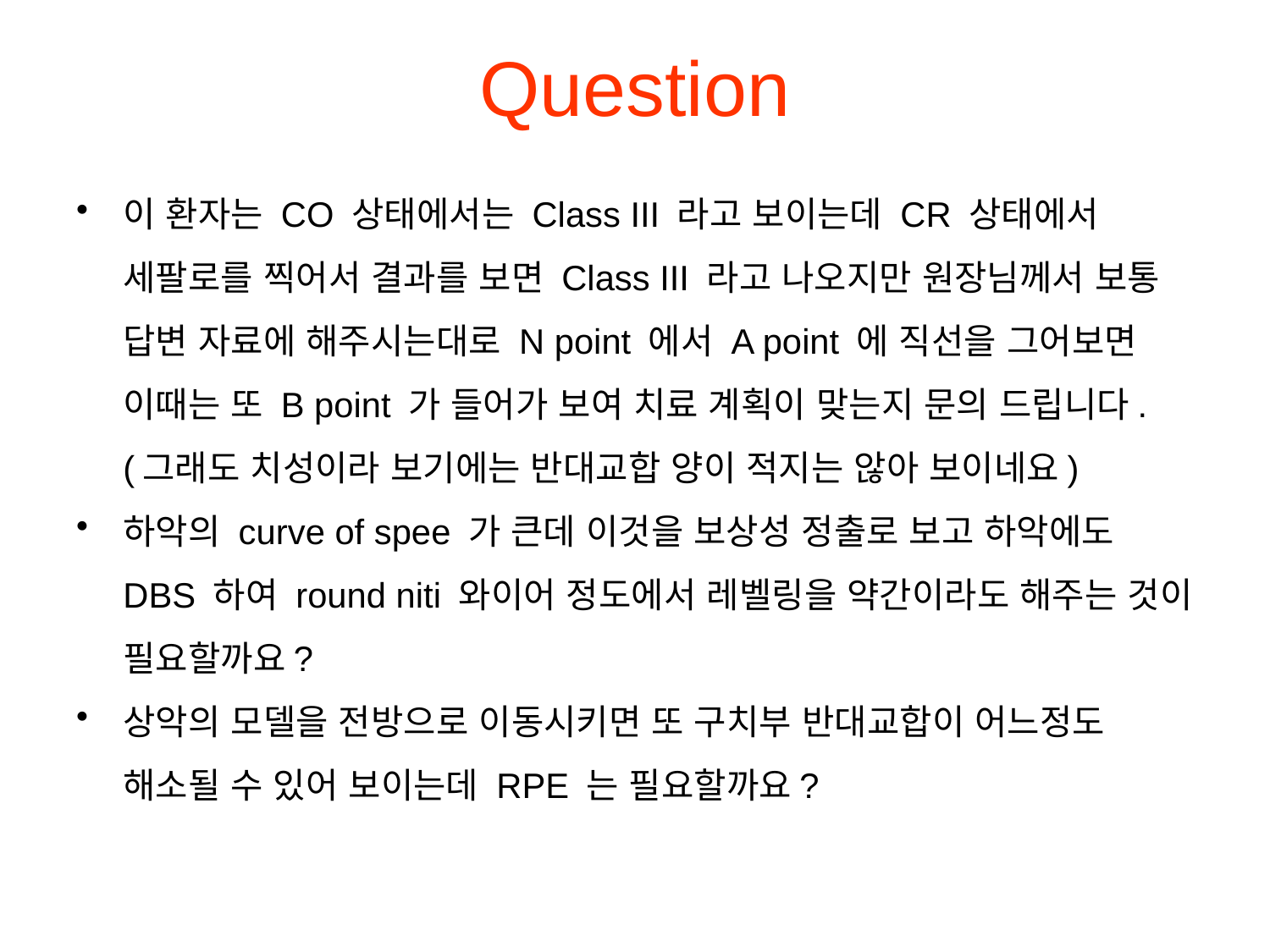

# Question
이 환자는 CO 상태에서는 Class III 라고 보이는데 CR 상태에서 세팔로를 찍어서 결과를 보면 Class III 라고 나오지만 원장님께서 보통 답변 자료에 해주시는대로 N point 에서 A point 에 직선을 그어보면 이때는 또 B point 가 들어가 보여 치료 계획이 맞는지 문의 드립니다. (그래도 치성이라 보기에는 반대교합 양이 적지는 않아 보이네요)
하악의 curve of spee 가 큰데 이것을 보상성 정출로 보고 하악에도 DBS 하여 round niti 와이어 정도에서 레벨링을 약간이라도 해주는 것이 필요할까요?
상악의 모델을 전방으로 이동시키면 또 구치부 반대교합이 어느정도 해소될 수 있어 보이는데 RPE 는 필요할까요?